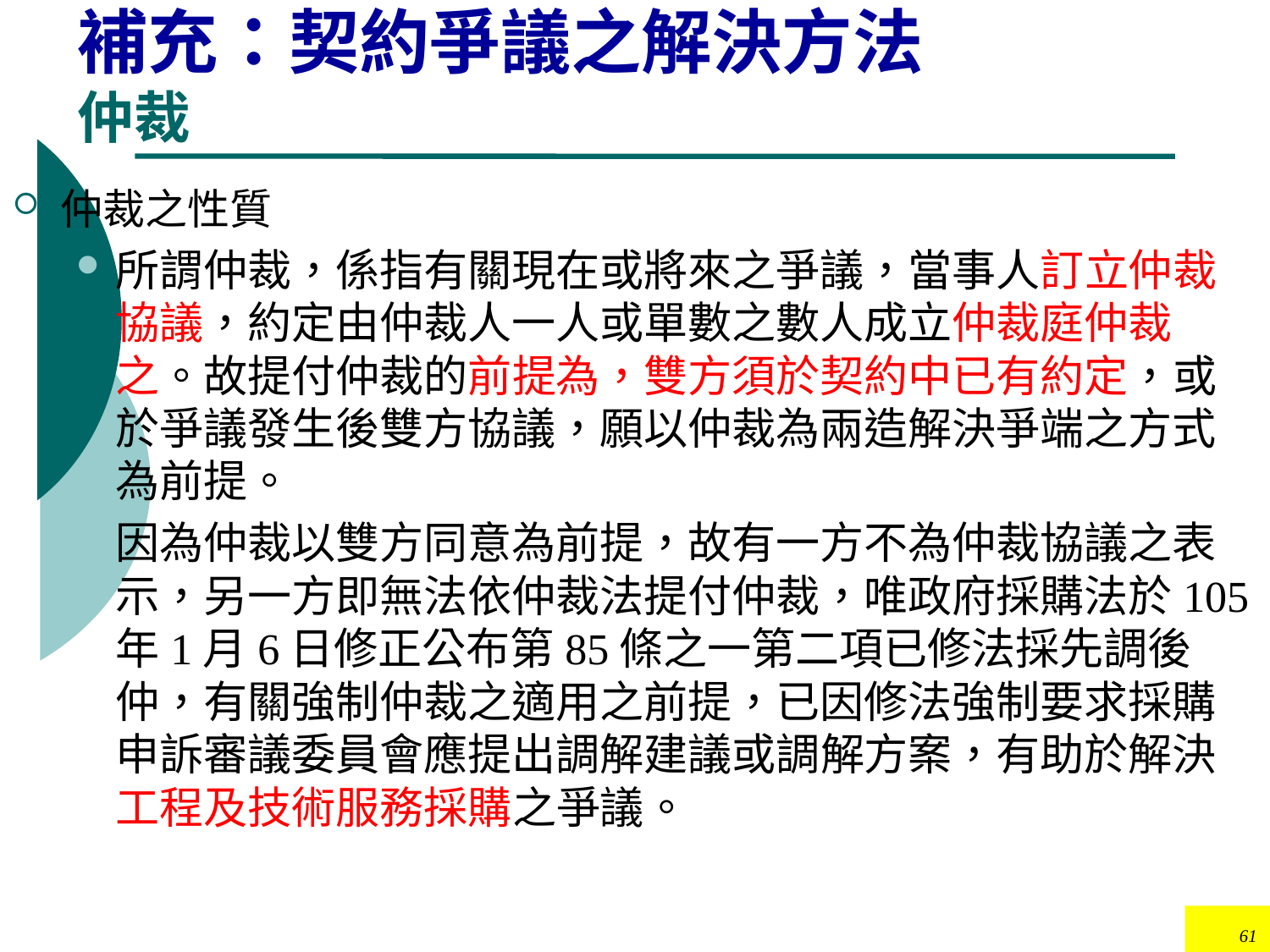

# 補充：契約爭議之解決方法 仲裁
仲裁之性質
所謂仲裁，係指有關現在或將來之爭議，當事人訂立仲裁協議，約定由仲裁人一人或單數之數人成立仲裁庭仲裁之。故提付仲裁的前提為，雙方須於契約中已有約定，或於爭議發生後雙方協議，願以仲裁為兩造解決爭端之方式為前提。
因為仲裁以雙方同意為前提，故有一方不為仲裁協議之表示，另一方即無法依仲裁法提付仲裁，唯政府採購法於105年1月6日修正公布第85條之一第二項已修法採先調後仲，有關強制仲裁之適用之前提，已因修法強制要求採購申訴審議委員會應提出調解建議或調解方案，有助於解決工程及技術服務採購之爭議。
61